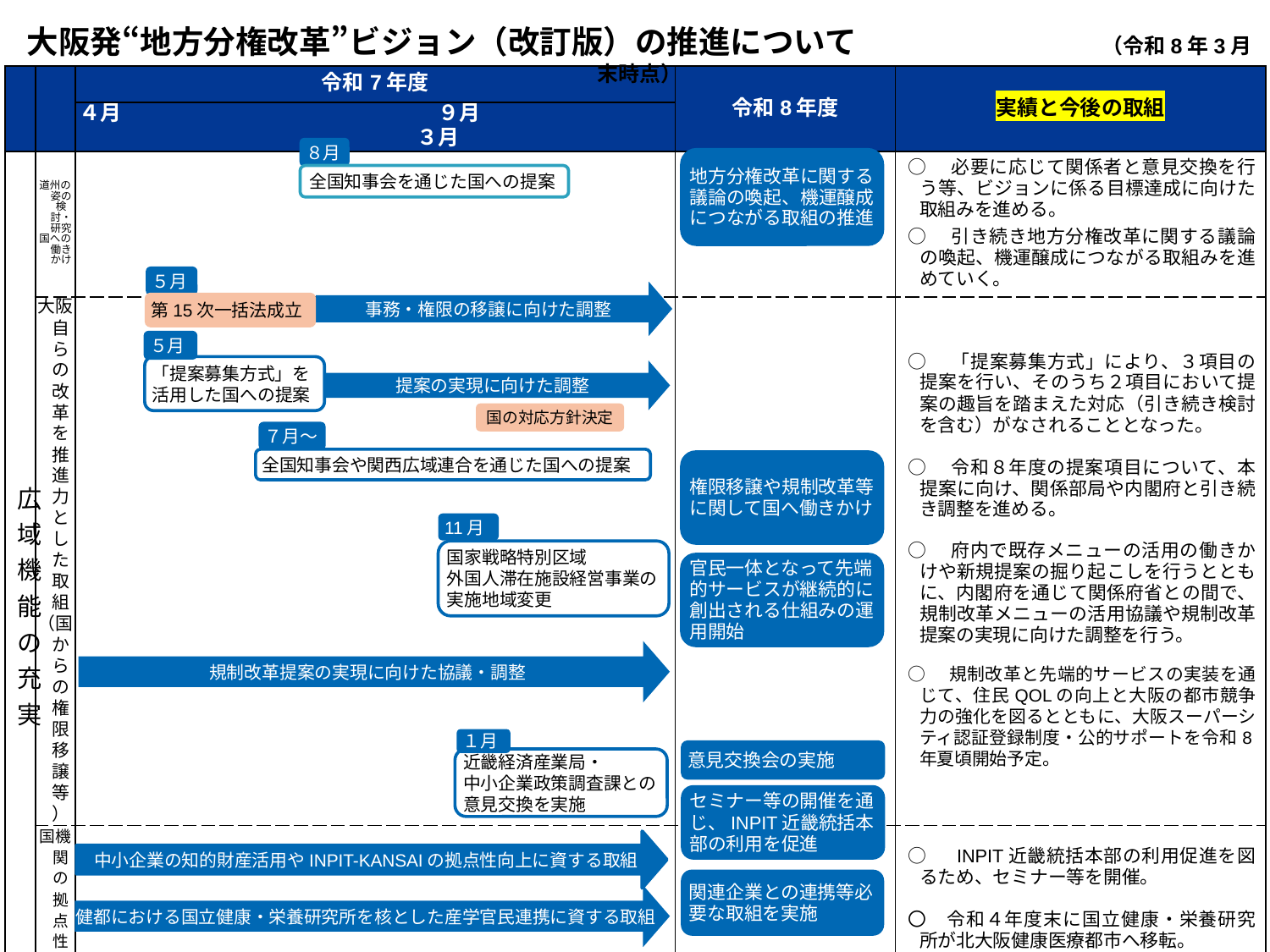

大阪発“地方分権改革”ビジョン（改訂版）の推進について　　　　　       　 （令和8年3月末時点）
|  |  | 令和7年度 | 令和8年度 | 実績と今後の取組 |
| --- | --- | --- | --- | --- |
|  |  | ４月　　　　　　　　　　　　　　　９月　　　　　　　　　　　　　　　３月 |  |  |
| 広域機能の充実 | 道州の姿の検討・研究 国への働きかけ |  |  | ○　必要に応じて関係者と意見交換を行う等、ビジョンに係る目標達成に向けた取組みを進める。 ○　引き続き地方分権改革に関する議論の喚起、機運醸成につながる取組みを進めていく。 |
|  | 大阪自らの改革を推進力とした取組 （国からの権限移譲等） |  |  | ○　「提案募集方式」により、３項目の提案を行い、そのうち２項目において提案の趣旨を踏まえた対応（引き続き検討を含む）がなされることとなった。 ○　令和８年度の提案項目について、本提案に向け、関係部局や内閣府と引き続き調整を進める。　 ○　府内で既存メニューの活用の働きかけや新規提案の掘り起こしを行うとともに、内閣府を通じて関係府省との間で、規制改革メニューの活用協議や規制改革提案の実現に向けた調整を行う。 ○　規制改革と先端的サービスの実装を通じて、住民QOLの向上と大阪の都市競争力の強化を図るとともに、大阪スーパーシティ認証登録制度・公的サポートを令和8年夏頃開始予定。 |
|  | 国機関の拠点性向上、 連携強化 |  |  | ○　INPIT近畿統括本部の利用促進を図るため、セミナー等を開催。 〇　令和４年度末に国立健康・栄養研究所が北大阪健康医療都市へ移転。 ○　引き続き、大阪府の意見が国施策に反映されるよう、国機関との連携強化を図っていく。 |
８月
全国知事会を通じた国への提案
５月
第15次一括法成立
事務・権限の移譲に向けた調整
５月
「提案募集方式」を
活用した国への提案
提案の実現に向けた調整
国の対応方針決定
７月～
全国知事会や関西広域連合を通じた国への提案
規制改革提案の実現に向けた協議・調整
　中小企業の知的財産活用やINPIT-KANSAIの拠点性向上に資する取組
地方分権改革に関する議論の喚起、機運醸成につながる取組の推進
権限移譲や規制改革等に関して国へ働きかけ
11月
国家戦略特別区域
外国人滞在施設経営事業の
実施地域変更
官民一体となって先端的サービスが継続的に創出される仕組みの運用開始
１月
意見交換会の実施
近畿経済産業局・
中小企業政策調査課との
意見交換を実施
セミナー等の開催を通じ、INPIT近畿統括本部の利用を促進
関連企業との連携等必要な取組を実施
健都における国立健康・栄養研究所を核とした産学官民連携に資する取組